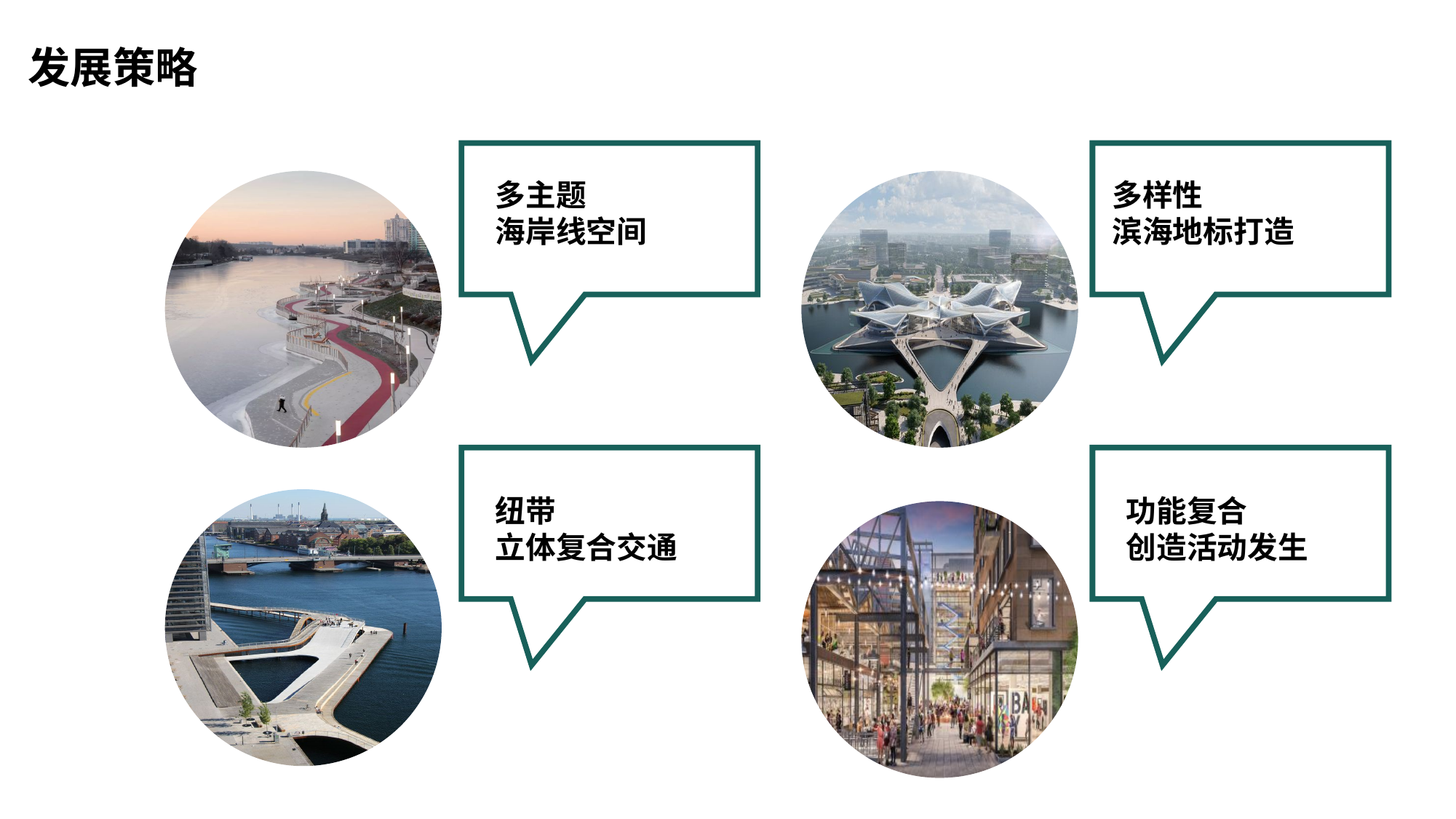

发展策略

多主题
海岸线空间

多样性
滨海地标打造

纽带
立体复合交通
功能复合
创造活动发生